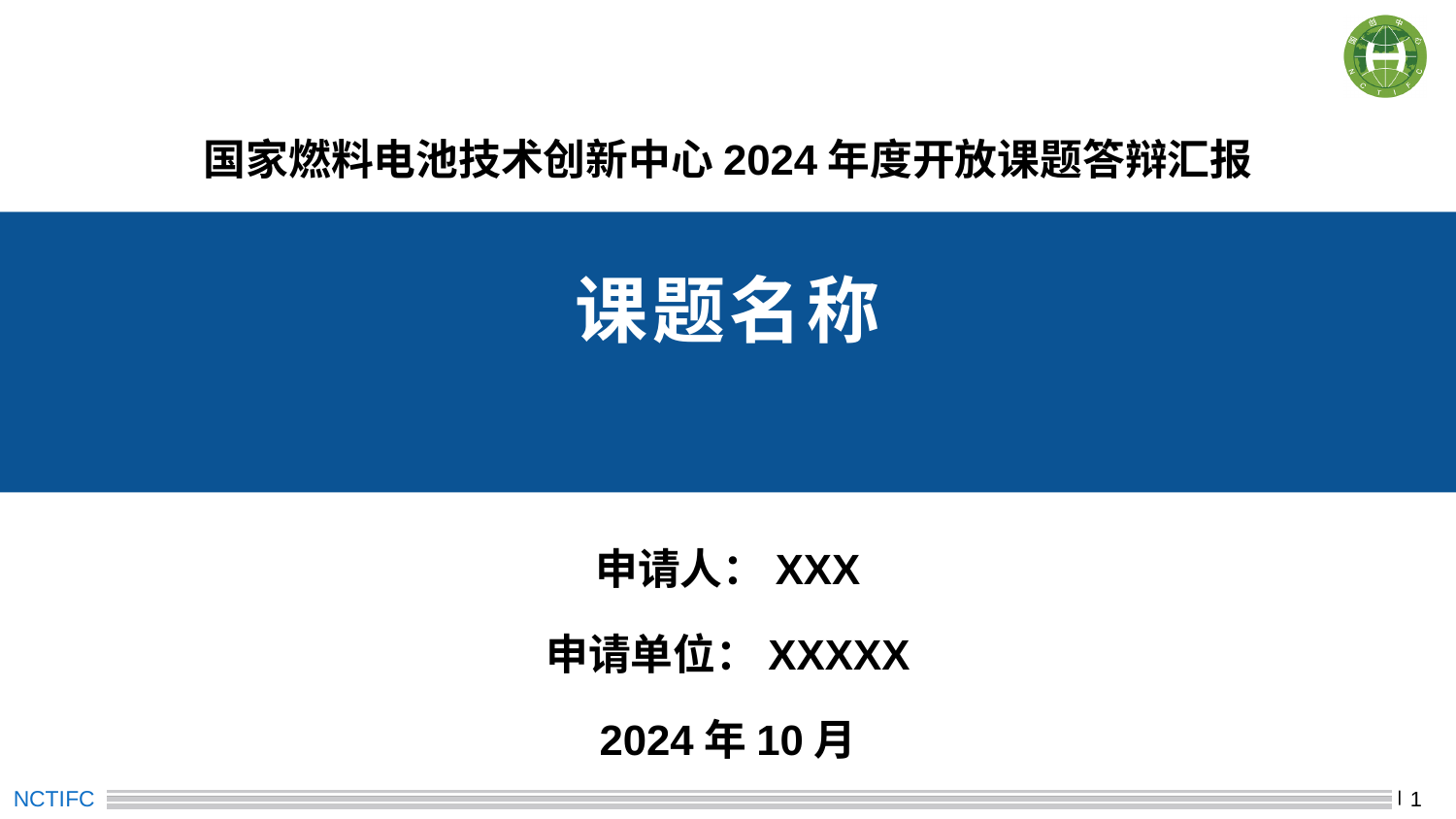

国家燃料电池技术创新中心2024年度开放课题答辩汇报

课题名称

申请人：XXX
申请单位：XXXXX
2024年10月